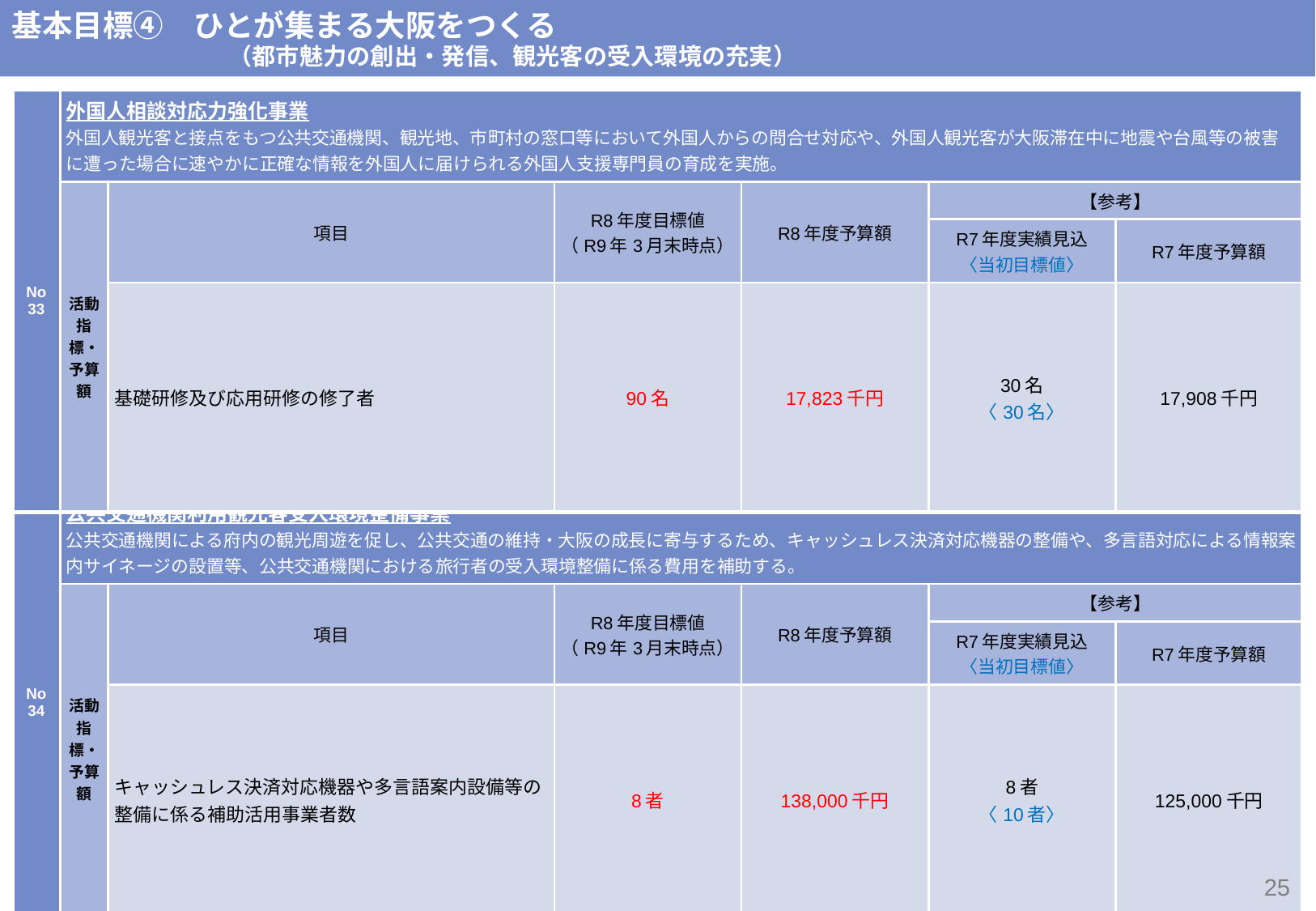

基本目標④　ひとが集まる大阪をつくる
　　　　　　　　     （都市魅力の創出・発信、観光客の受入環境の充実）
| No 33 | 外国人相談対応力強化事業 外国人観光客と接点をもつ公共交通機関、観光地、市町村の窓口等において外国人からの問合せ対応や、外国人観光客が大阪滞在中に地震や台風等の被害に遭った場合に速やかに正確な情報を外国人に届けられる外国人支援専門員の育成を実施。 |  |  |  |  |  |
| --- | --- | --- | --- | --- | --- | --- |
|  | 活動指標・予算額 | 項目 | R8年度目標値 （R9年3月末時点） | R8年度予算額 | 【参考】 |  |
|  |  |  |  |  | R7年度実績見込 〈当初目標値〉 | R7年度予算額 |
|  |  | 基礎研修及び応用研修の修了者 | 90名 | 17,823千円 | 30名 〈30名〉 | 17,908千円 |
| No 34 | 公共交通機関利用観光客受入環境整備事業 公共交通機関による府内の観光周遊を促し、公共交通の維持・大阪の成長に寄与するため、キャッシュレス決済対応機器の整備や、多言語対応による情報案内サイネージの設置等、公共交通機関における旅行者の受入環境整備に係る費用を補助する。 |  |  |  |  |  |
| --- | --- | --- | --- | --- | --- | --- |
|  | 活動指標・予算額 | 項目 | R8年度目標値 （R9年3月末時点） | R8年度予算額 | 【参考】 |  |
|  |  |  |  |  | R7年度実績見込 〈当初目標値〉 | R7年度予算額 |
|  |  | キャッシュレス決済対応機器や多言語案内設備等の整備に係る補助活用事業者数 | 8者 | 138,000千円 | 8者 〈10者〉 | 125,000千円 |
25